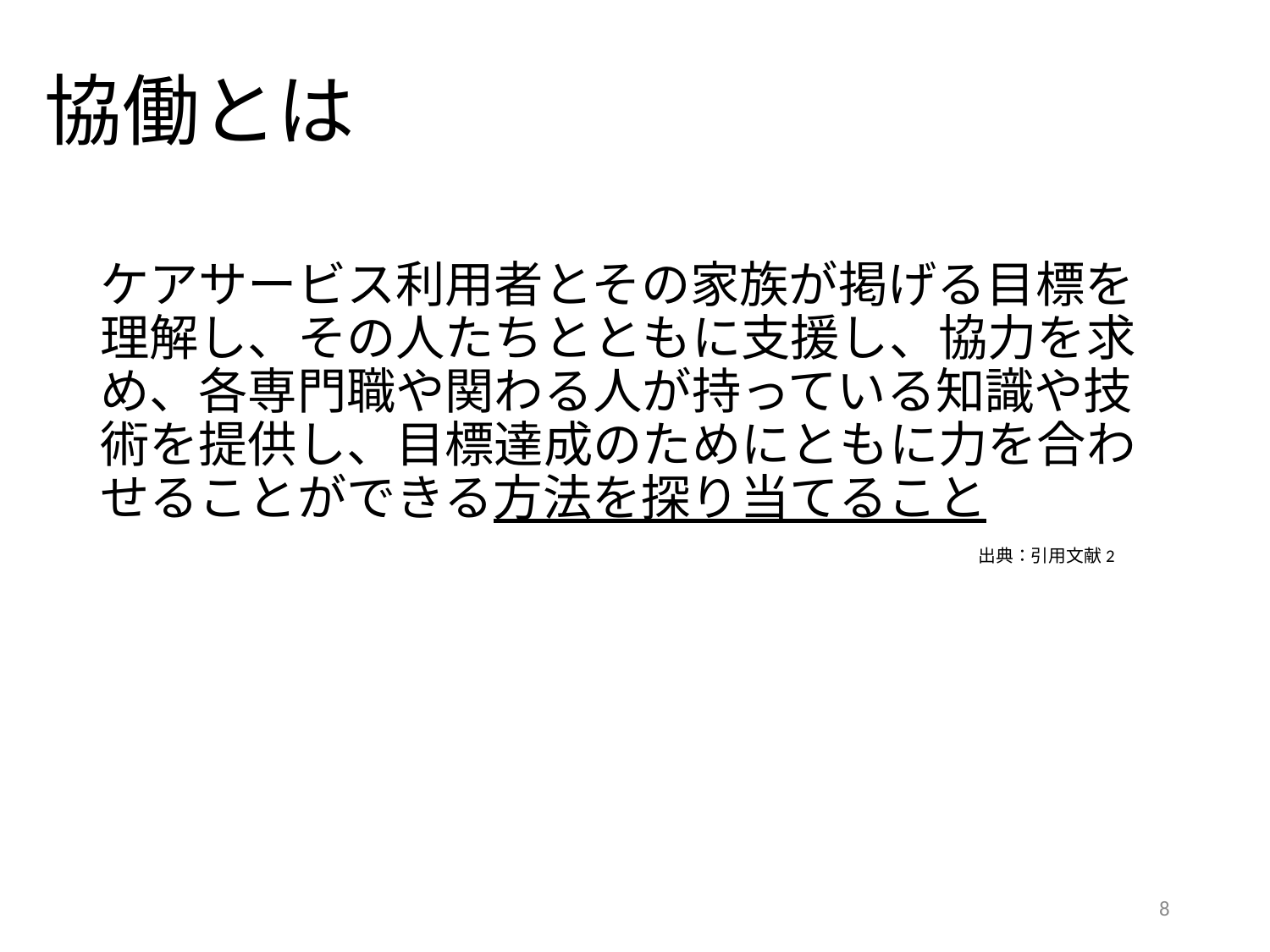

# 協働とは
ケアサービス利用者とその家族が掲げる目標を理解し、その人たちとともに支援し、協力を求め、各専門職や関わる人が持っている知識や技術を提供し、目標達成のためにともに力を合わせることができる方法を探り当てること

出典：引用文献2
8